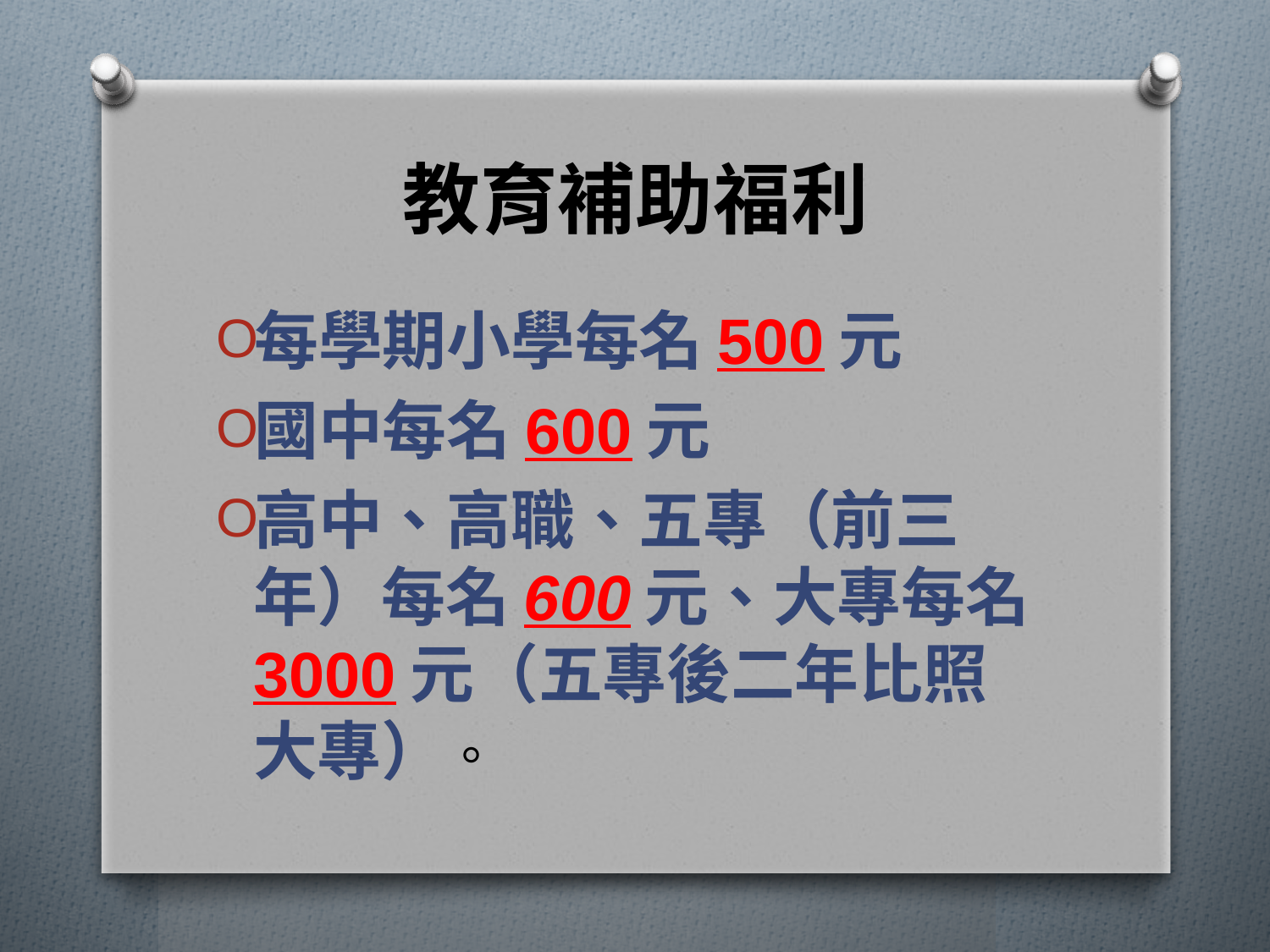

# 教育補助福利
每學期小學每名500元
國中每名600元
高中、高職、五專（前三年）每名600元、大專每名3000元（五專後二年比照大專）。